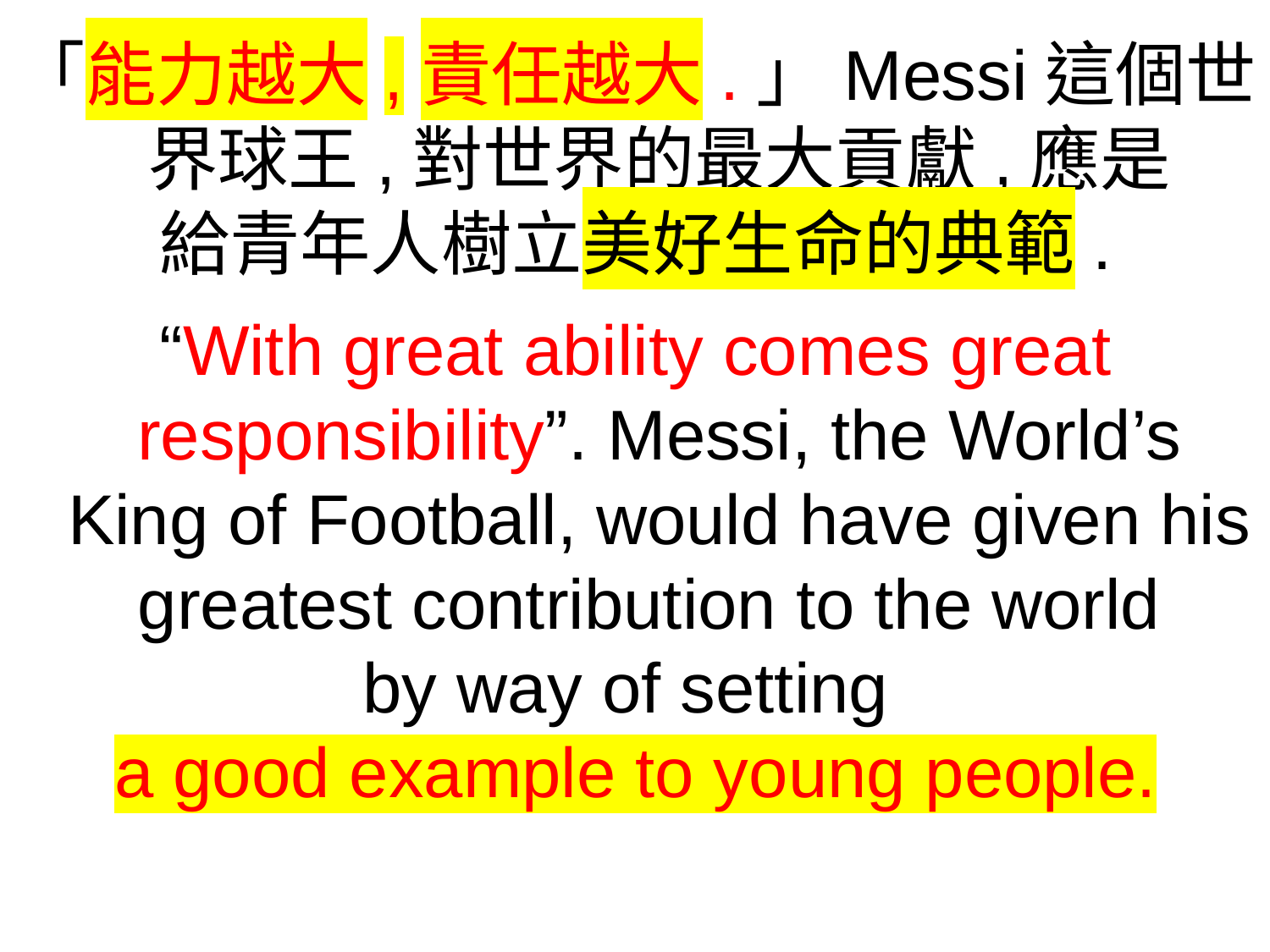

「能力越大,責任越大.」Messi這個世界球王,對世界的最大貢獻,應是
給青年人樹立美好生命的典範.
“With great ability comes great responsibility”. Messi, the World’s King of Football, would have given his greatest contribution to the world
by way of setting
a good example to young people.